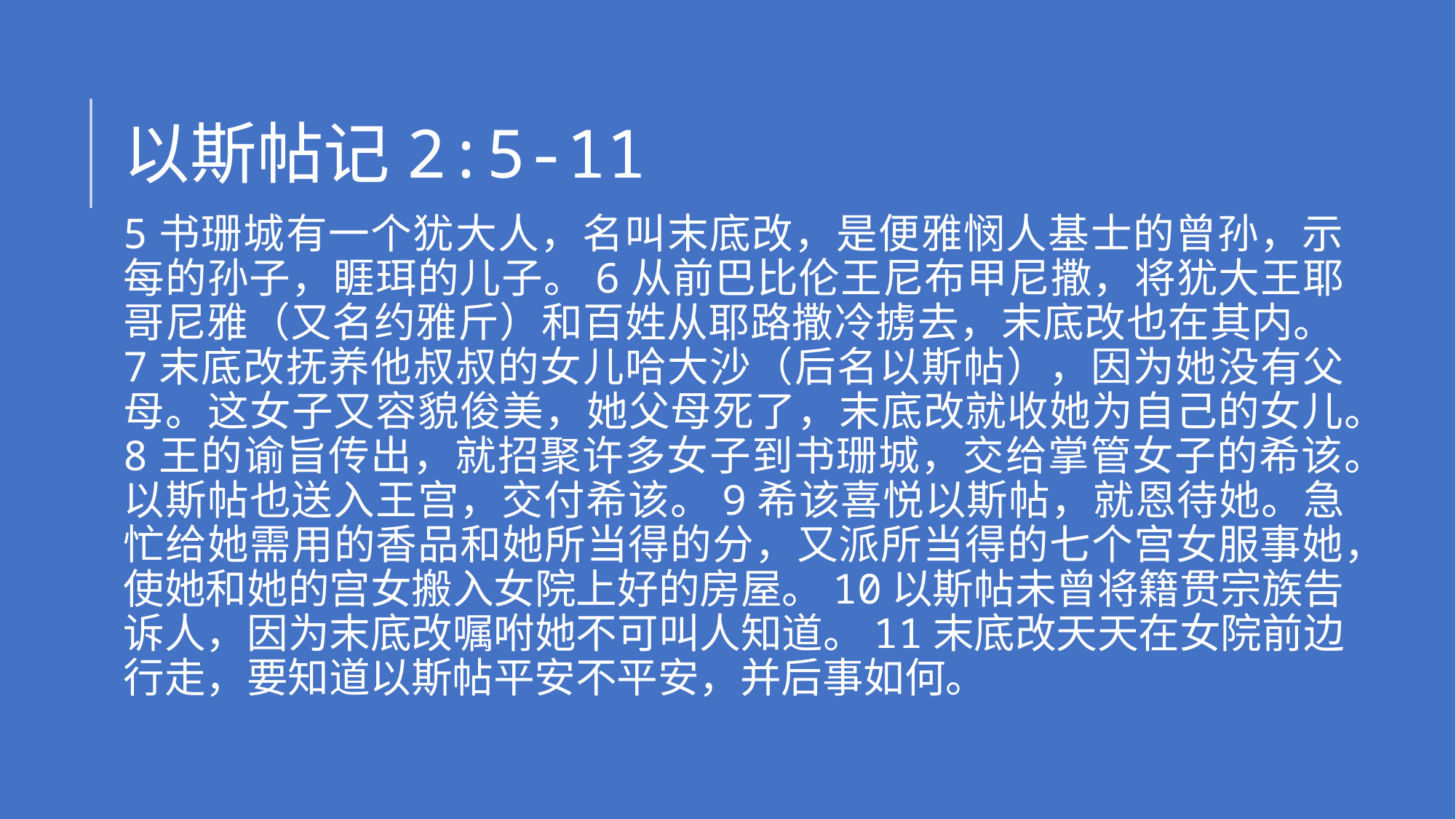

# 以斯帖记2:5-11
5书珊城有一个犹大人，名叫末底改，是便雅悯人基士的曾孙，示每的孙子，睚珥的儿子。6从前巴比伦王尼布甲尼撒，将犹大王耶哥尼雅（又名约雅斤）和百姓从耶路撒冷掳去，末底改也在其内。7末底改抚养他叔叔的女儿哈大沙（后名以斯帖），因为她没有父母。这女子又容貌俊美，她父母死了，末底改就收她为自己的女儿。8王的谕旨传出，就招聚许多女子到书珊城，交给掌管女子的希该。以斯帖也送入王宫，交付希该。9希该喜悦以斯帖，就恩待她。急忙给她需用的香品和她所当得的分，又派所当得的七个宫女服事她，使她和她的宫女搬入女院上好的房屋。10以斯帖未曾将籍贯宗族告诉人，因为末底改嘱咐她不可叫人知道。11末底改天天在女院前边行走，要知道以斯帖平安不平安，并后事如何。